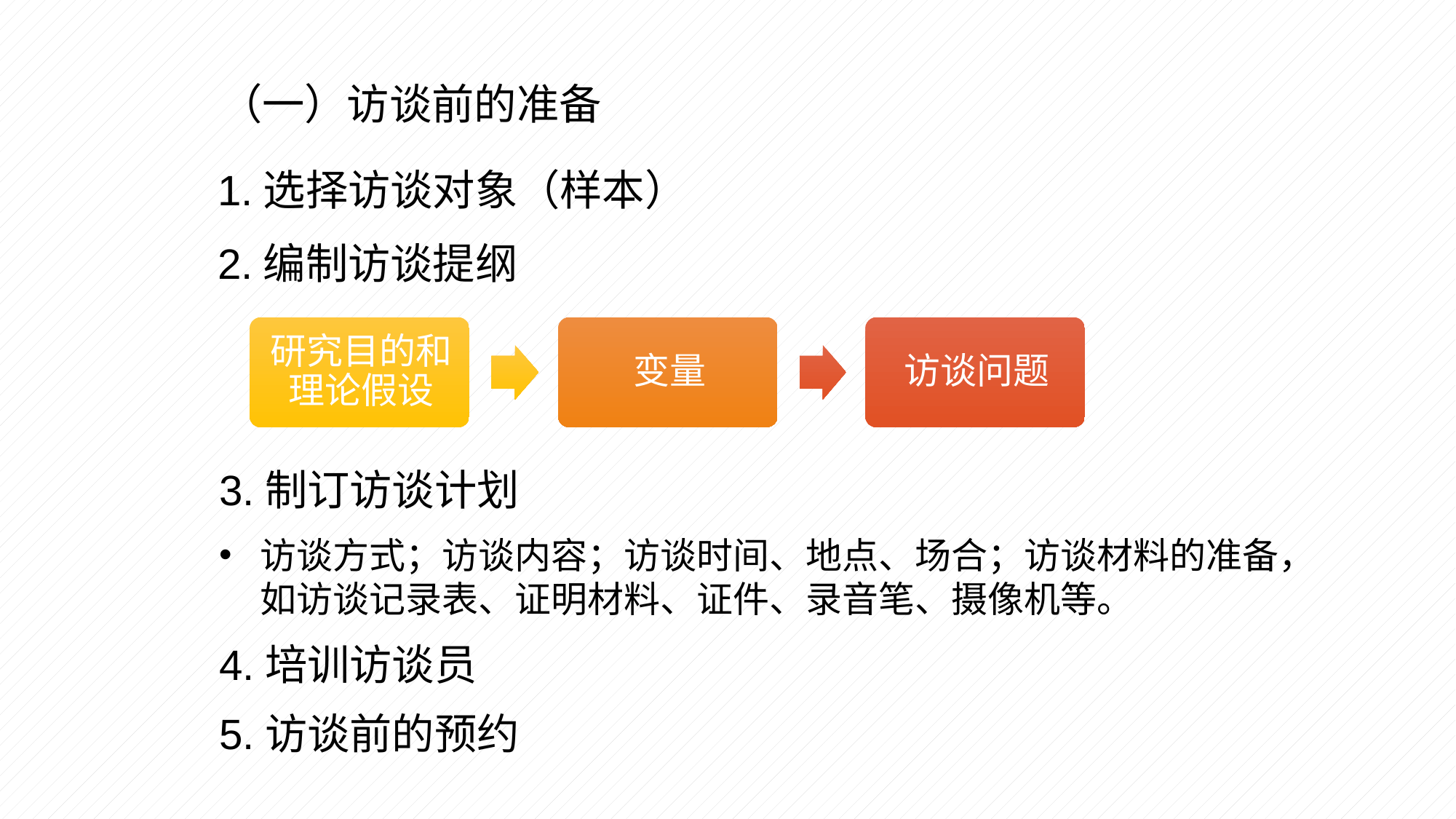

（一）访谈前的准备
1.选择访谈对象（样本）
2.编制访谈提纲
研究目的和理论假设

变量

访谈问题
3.制订访谈计划
访谈方式；访谈内容；访谈时间、地点、场合；访谈材料的准备，如访谈记录表、证明材料、证件、录音笔、摄像机等。
4.培训访谈员
5.访谈前的预约